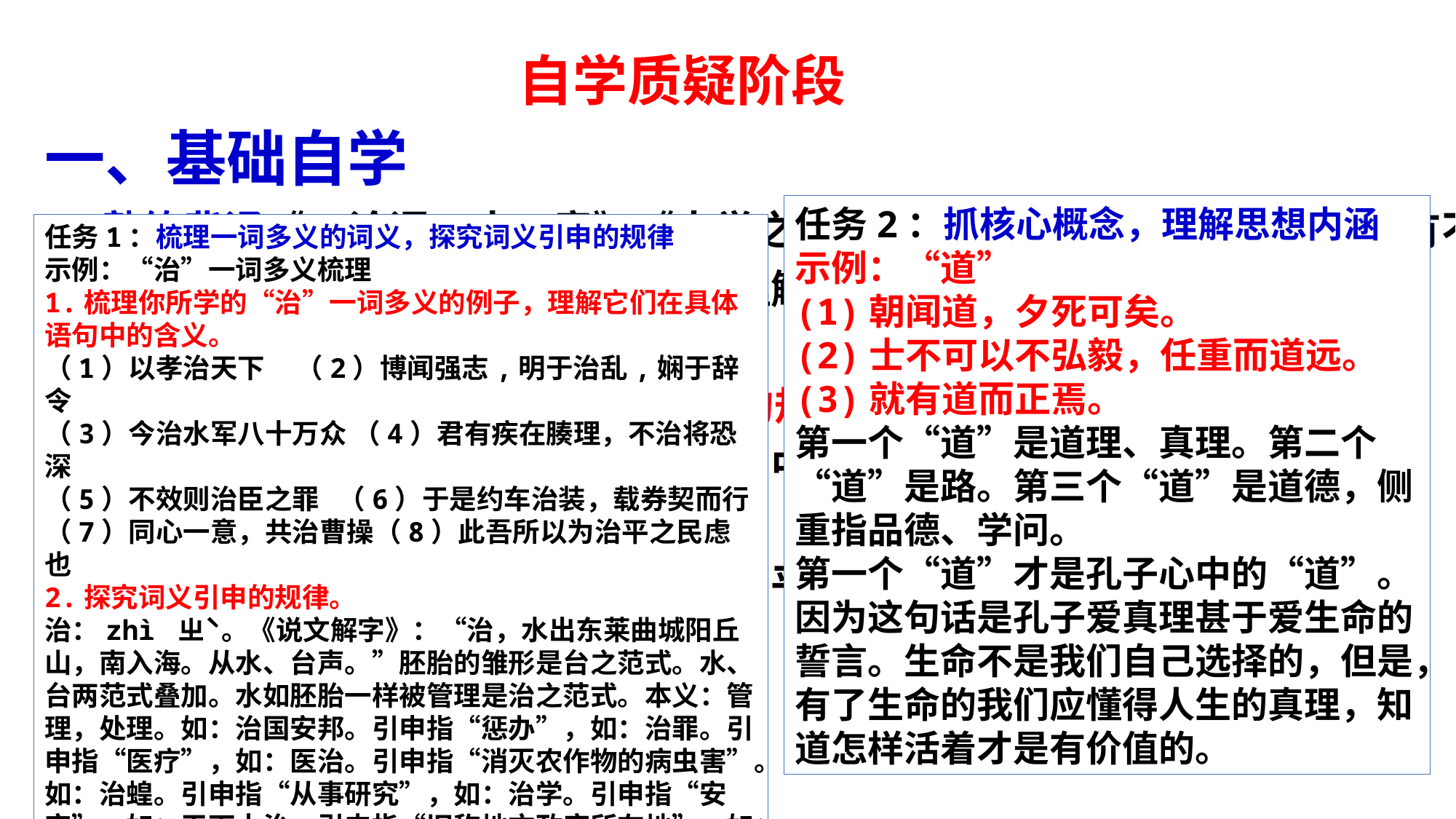

# 自学质疑阶段
一、基础自学
1.熟练背诵《<论语>十二章》《大学之道》（注意易错字），熟读《人皆有不
忍人之心》，结合课下注释落实基础，理解文意。
2.完成自学质疑学案两个任务：
任务1：梳理一词多义，探究词义引申的规律
梳理一词多义“克”，理解他在具体语句中的含义，并探究词义引申的规律。
任务2：抓核心概念，理解儒家思想
研读文本，边读边翻译，勾画关键词，用平实的语言解读关键概念的内涵。
任务2：抓核心概念，理解思想内涵
示例：“道”
(1)朝闻道，夕死可矣。
(2)士不可以不弘毅，任重而道远。
(3)就有道而正焉。
第一个“道”是道理、真理。第二个“道”是路。第三个“道”是道德，侧重指品德、学问。
第一个“道”才是孔子心中的“道”。因为这句话是孔子爱真理甚于爱生命的誓言。生命不是我们自己选择的，但是，有了生命的我们应懂得人生的真理，知道怎样活着才是有价值的。
任务1：梳理一词多义的词义，探究词义引申的规律
示例：“治”一词多义梳理
1.梳理你所学的“治”一词多义的例子，理解它们在具体语句中的含义。
（1）以孝治天下     （2）博闻强志,明于治乱,娴于辞令
（3）今治水军八十万众 （4）君有疾在腠理，不治将恐深
（5）不效则治臣之罪   （6）于是约车治装，载券契而行
（7）同心一意，共治曹操（8）此吾所以为治平之民虑也
2.探究词义引申的规律。
治：zhì ㄓˋ。《说文解字》：“治，水出东莱曲城阳丘山，南入海。从水、台声。”胚胎的雏形是台之范式。水、台两范式叠加。水如胚胎一样被管理是治之范式。本义：管理，处理。如：治国安邦。引申指“惩办”，如：治罪。引申指“医疗”，如：医治。引申指“消灭农作物的病虫害”。如：治蝗。引申指“从事研究”，如：治学。引申指“安定”。如：天下大治。引申指“旧称地方政府所在地”。如：府治、治所。